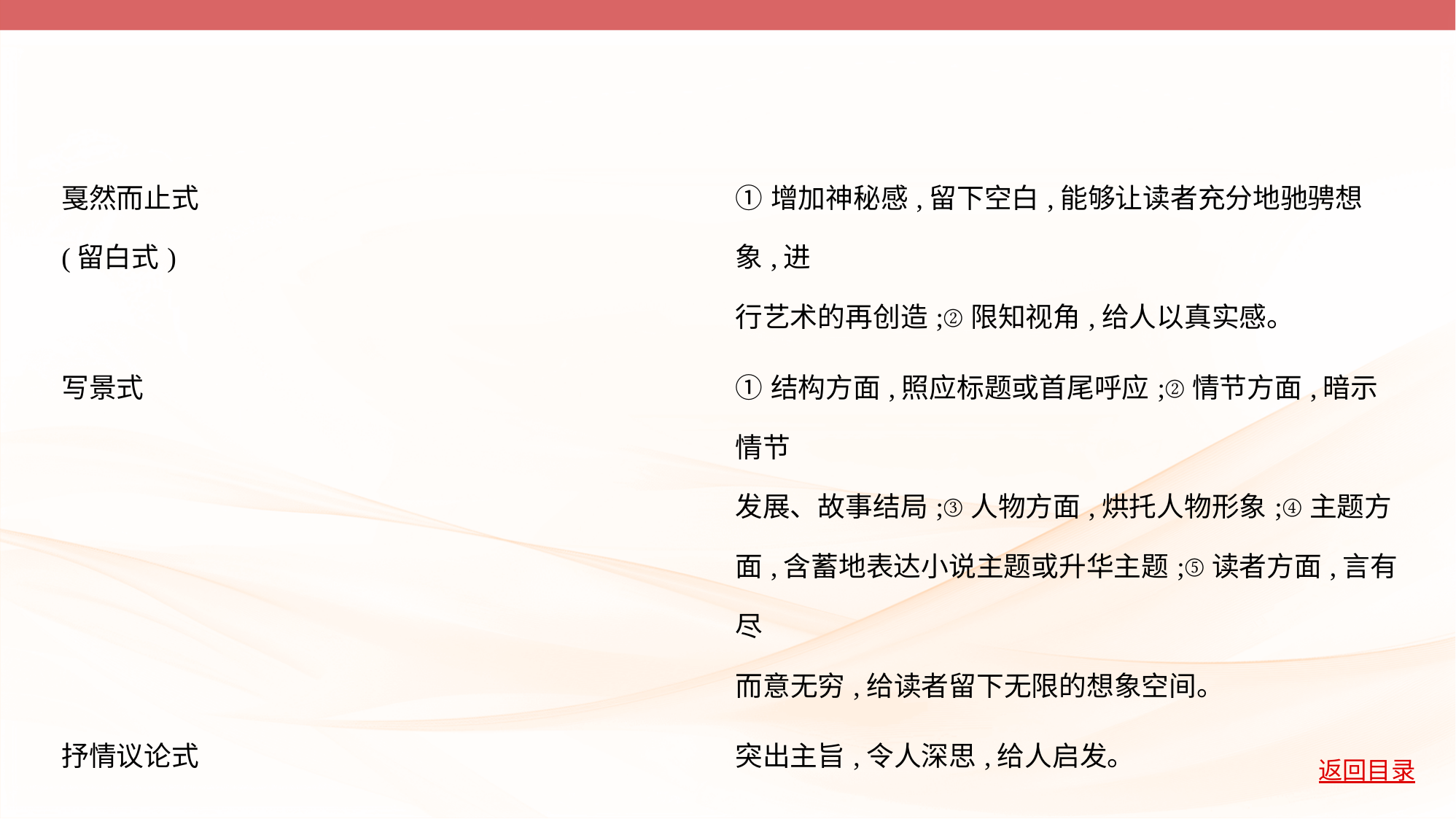

| 戛然而止式 (留白式) | ①增加神秘感,留下空白,能够让读者充分地驰骋想象,进 行艺术的再创造;②限知视角,给人以真实感。 |
| --- | --- |
| 写景式 | ①结构方面,照应标题或首尾呼应;②情节方面,暗示情节 发展、故事结局;③人物方面,烘托人物形象;④主题方 面,含蓄地表达小说主题或升华主题;⑤读者方面,言有尽 而意无穷,给读者留下无限的想象空间。 |
| 抒情议论式 | 突出主旨,令人深思,给人启发。 |